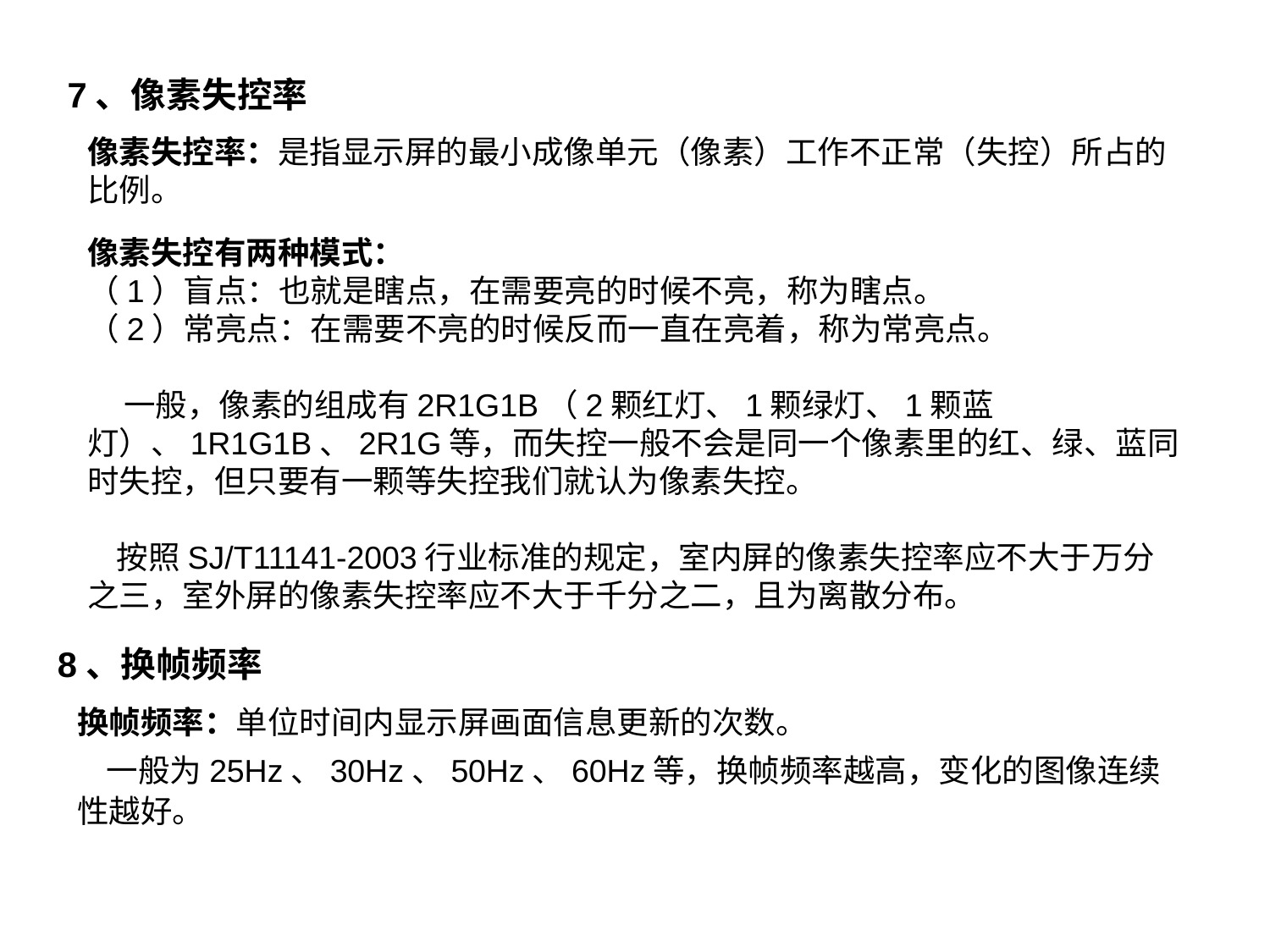

7、像素失控率
像素失控率：是指显示屏的最小成像单元（像素）工作不正常（失控）所占的比例。
像素失控有两种模式：
（1）盲点：也就是瞎点，在需要亮的时候不亮，称为瞎点。
（2）常亮点：在需要不亮的时候反而一直在亮着，称为常亮点。

    一般，像素的组成有2R1G1B（2颗红灯、1颗绿灯、1颗蓝灯）、1R1G1B、2R1G等，而失控一般不会是同一个像素里的红、绿、蓝同时失控，但只要有一颗等失控我们就认为像素失控。

   按照SJ/T11141-2003行业标准的规定，室内屏的像素失控率应不大于万分之三，室外屏的像素失控率应不大于千分之二，且为离散分布。
8、换帧频率
换帧频率：单位时间内显示屏画面信息更新的次数。
  一般为25Hz、30Hz、50Hz、60Hz等，换帧频率越高，变化的图像连续性越好。